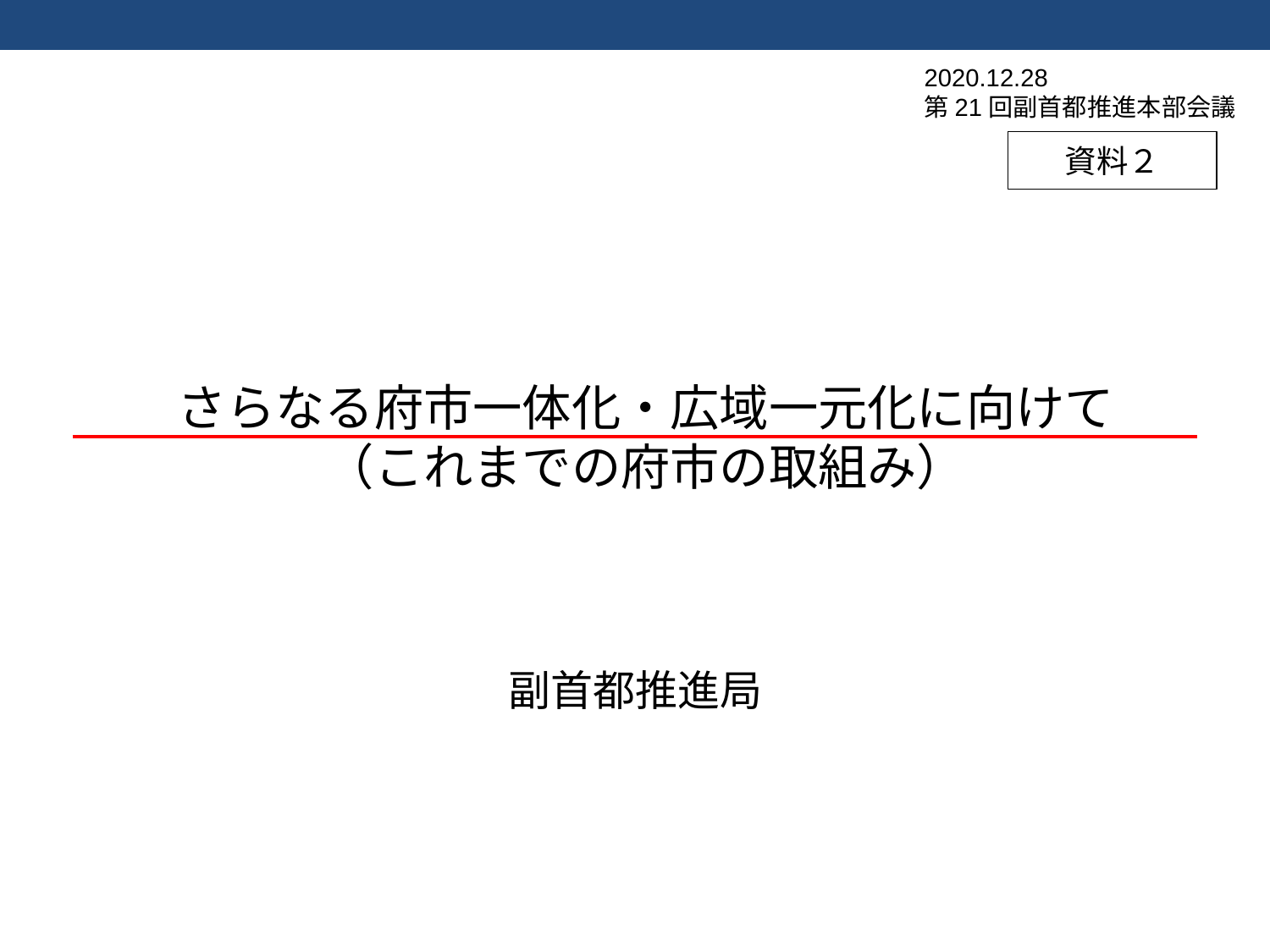

2020.12.28
第21回副首都推進本部会議
資料２
# さらなる府市一体化・広域一元化に向けて （これまでの府市の取組み）

副首都推進局